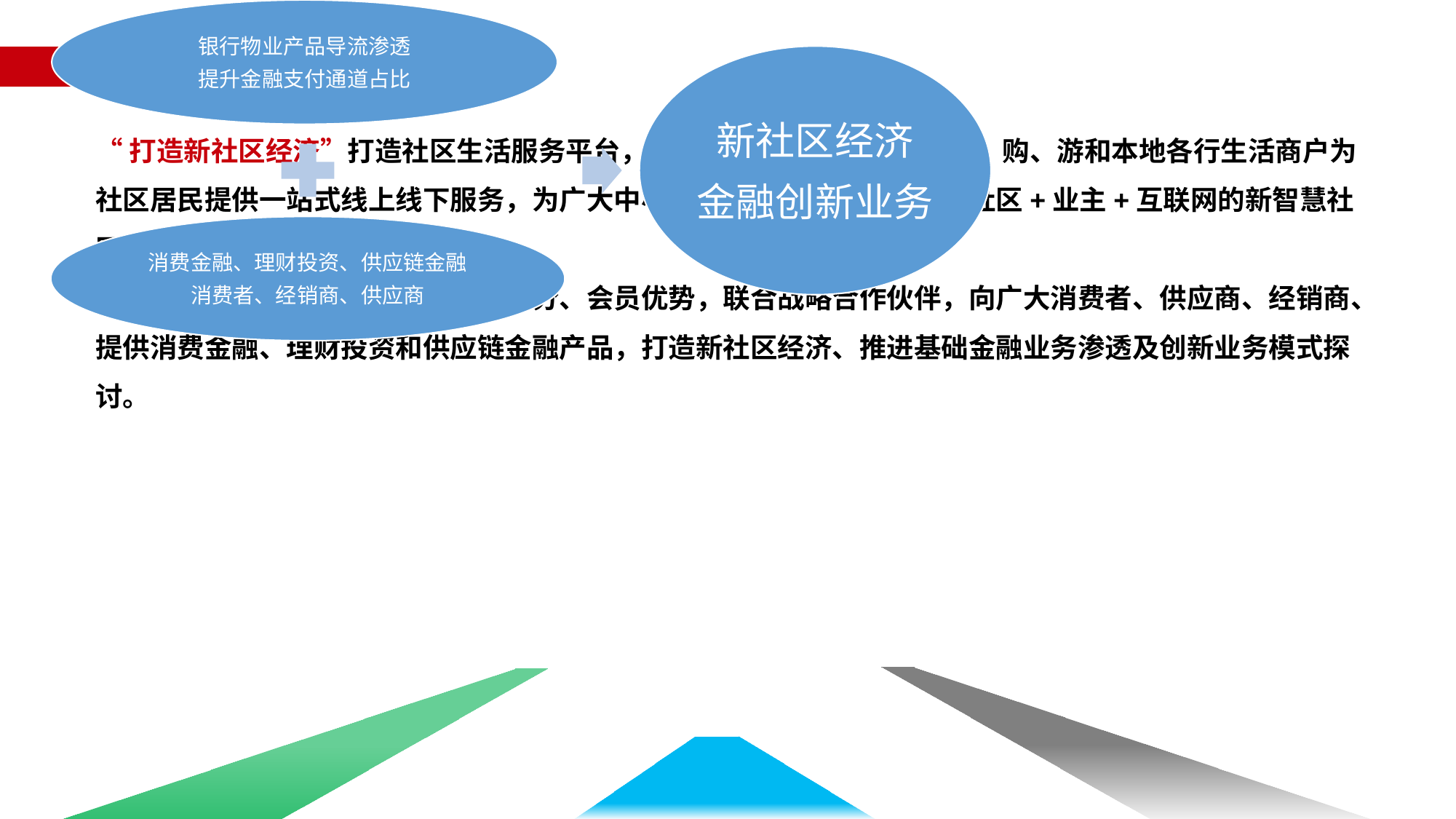

总体思路及目标

“打造新社区经济”打造社区生活服务平台，接入区域内吃、住、行、娱、购、游和本地各行生活商户为社区居民提供一站式线上线下服务，为广大中小零售服务商户赋能、重塑社区+业主+互联网的新智慧社区生态。
发挥区域龙头企业线上线下场景、积分、会员优势，联合战略合作伙伴，向广大消费者、供应商、经销商、提供消费金融、理财投资和供应链金融产品，打造新社区经济、推进基础金融业务渗透及创新业务模式探讨。
银行物业产品导流渗透
提升金融支付通道占比

消费金融、理财投资、供应链金融
消费者、经销商、供应商
新社区经济
金融创新业务